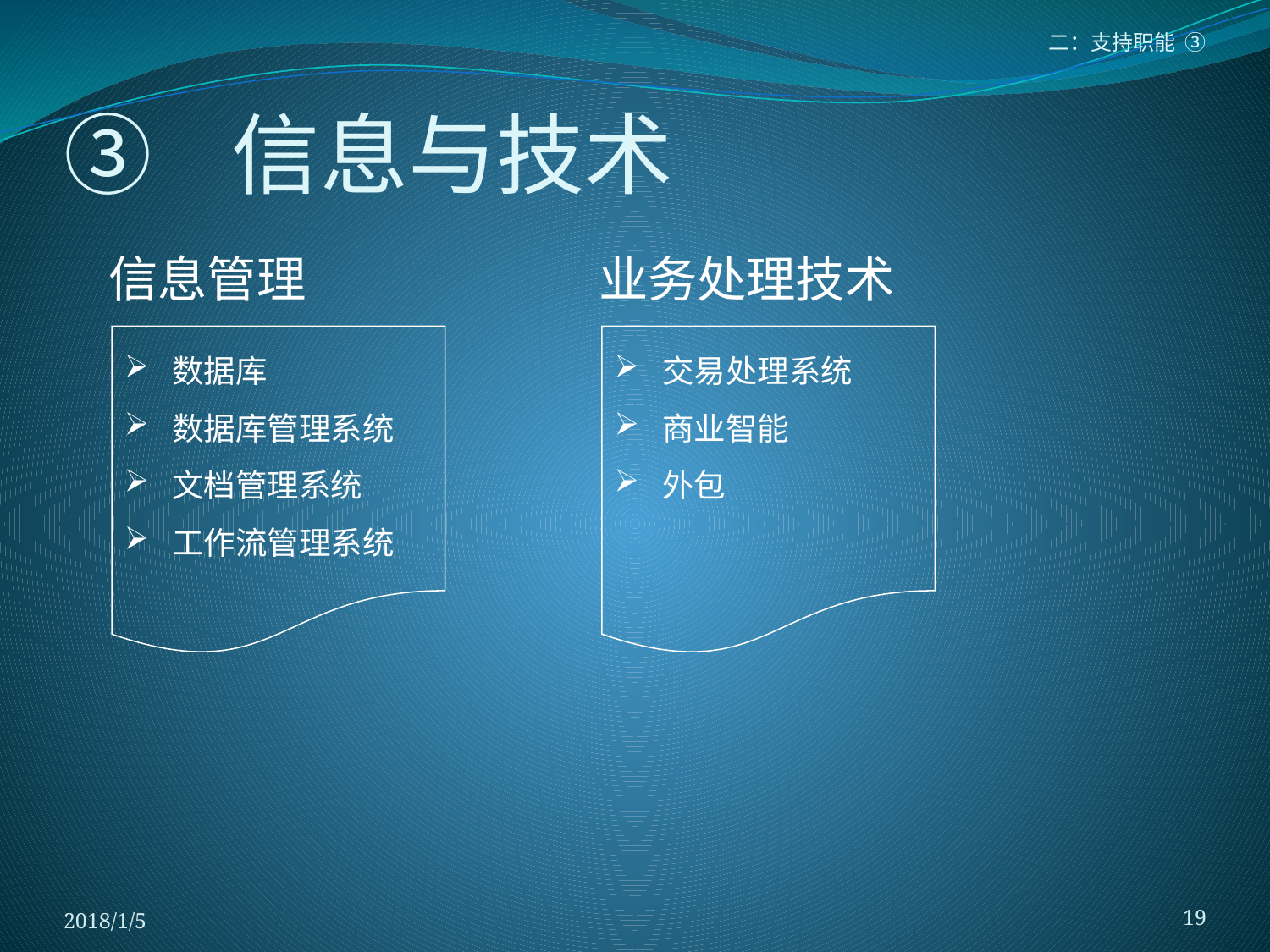

二：支持职能  ③
# ③   信息与技术
信息管理
业务处理技术
数据库
数据库管理系统
文档管理系统
工作流管理系统
交易处理系统
商业智能
外包

2018/1/5
19